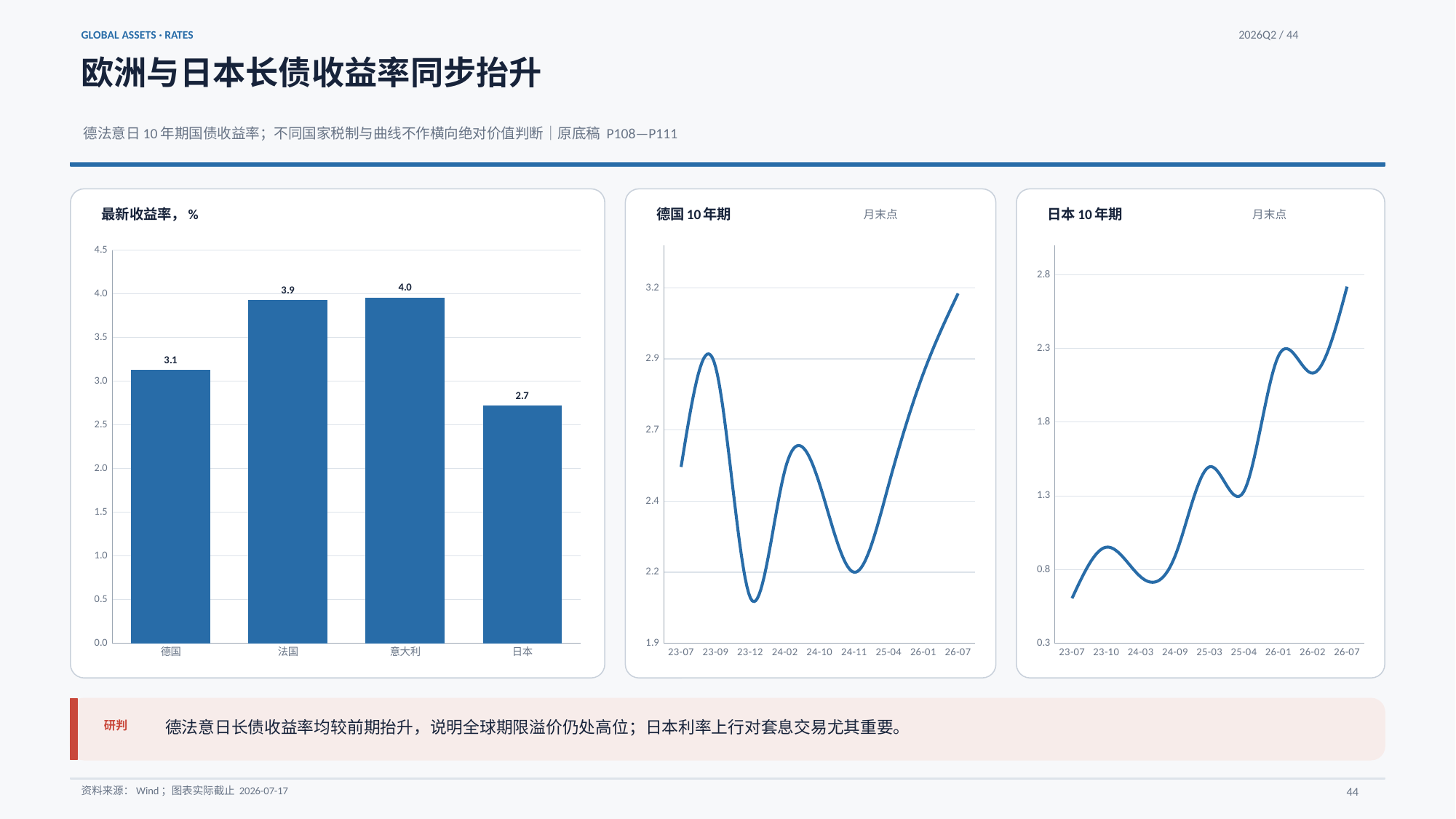

GLOBAL ASSETS · RATES
2026Q2 / 44
欧洲与日本长债收益率同步抬升
德法意日10年期国债收益率；不同国家税制与曲线不作横向绝对价值判断｜原底稿 P108—P111

最新收益率，%
德国10年期
日本10年期
月末点
月末点

### Chart

| Category |  |
|---|---|
| 德国 | 3.13 |
| 法国 | 3.928 |
| 意大利 | 3.957 |
| 日本 | 2.719 |

### Chart

| Category |  |
|---|---|
| 23-07 | 2.52 |
| 23-09 | 2.87 |
| 23-12 | 2.06 |
| 24-02 | 2.51 |
| 24-10 | 2.46 |
| 24-11 | 2.15 |
| 25-04 | 2.46 |
| 26-01 | 2.85 |
| 26-07 | 3.13 |

### Chart

| Category |  |
|---|---|
| 23-07 | 0.605 |
| 23-10 | 0.952 |
| 24-03 | 0.75 |
| 24-09 | 0.894 |
| 25-03 | 1.497 |
| 25-04 | 1.33 |
| 26-01 | 2.247 |
| 26-02 | 2.132 |
| 26-07 | 2.719 |

德法意日长债收益率均较前期抬升，说明全球期限溢价仍处高位；日本利率上行对套息交易尤其重要。
研判

资料来源：Wind；图表实际截止 2026-07-17
44